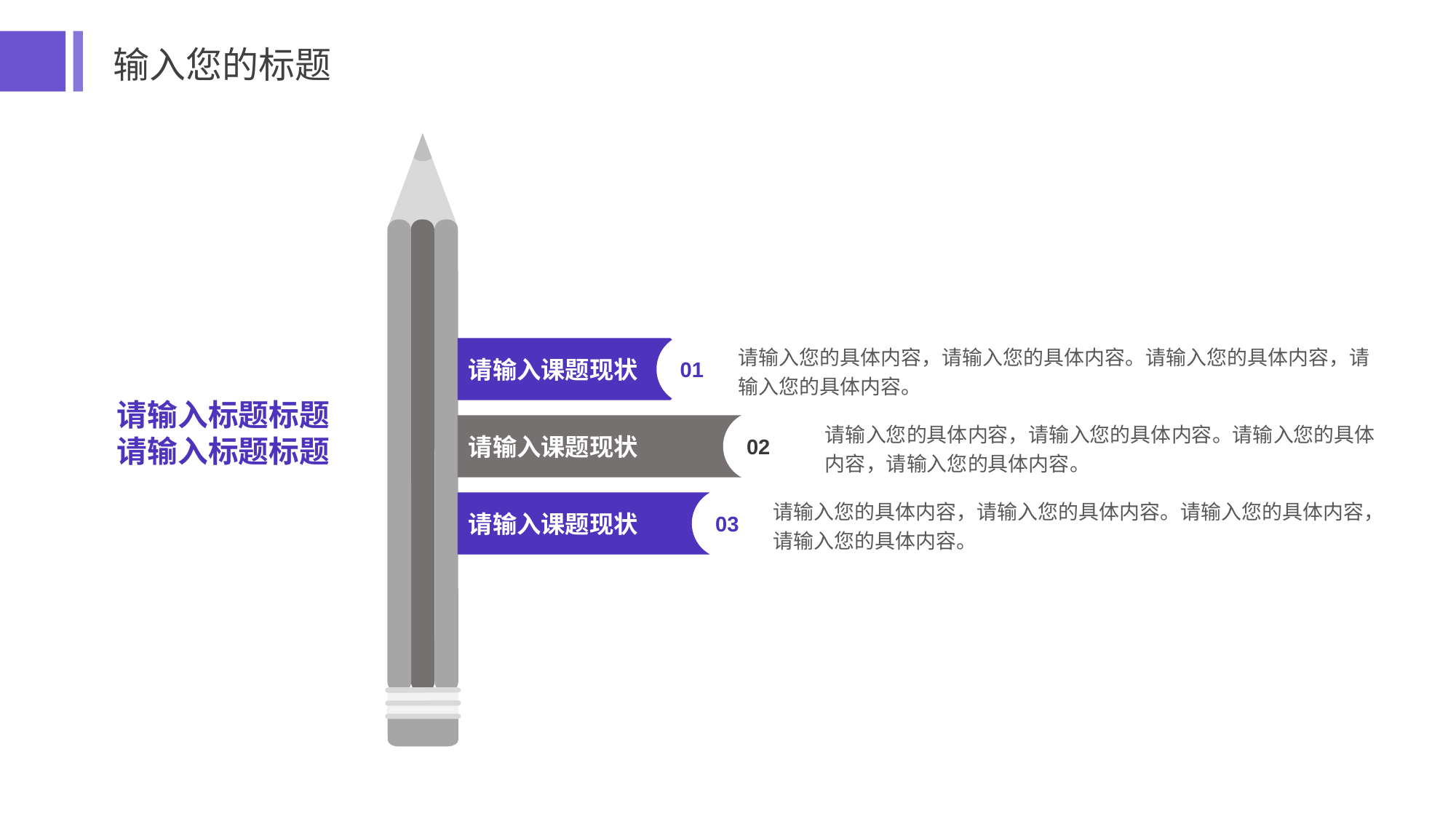

输入您的标题

01
请输入您的具体内容，请输入您的具体内容。请输入您的具体内容，请输入您的具体内容。
请输入课题现状
请输入标题标题
请输入标题标题

02
请输入您的具体内容，请输入您的具体内容。请输入您的具体内容，请输入您的具体内容。
请输入课题现状
03
请输入您的具体内容，请输入您的具体内容。请输入您的具体内容，请输入您的具体内容。
请输入课题现状